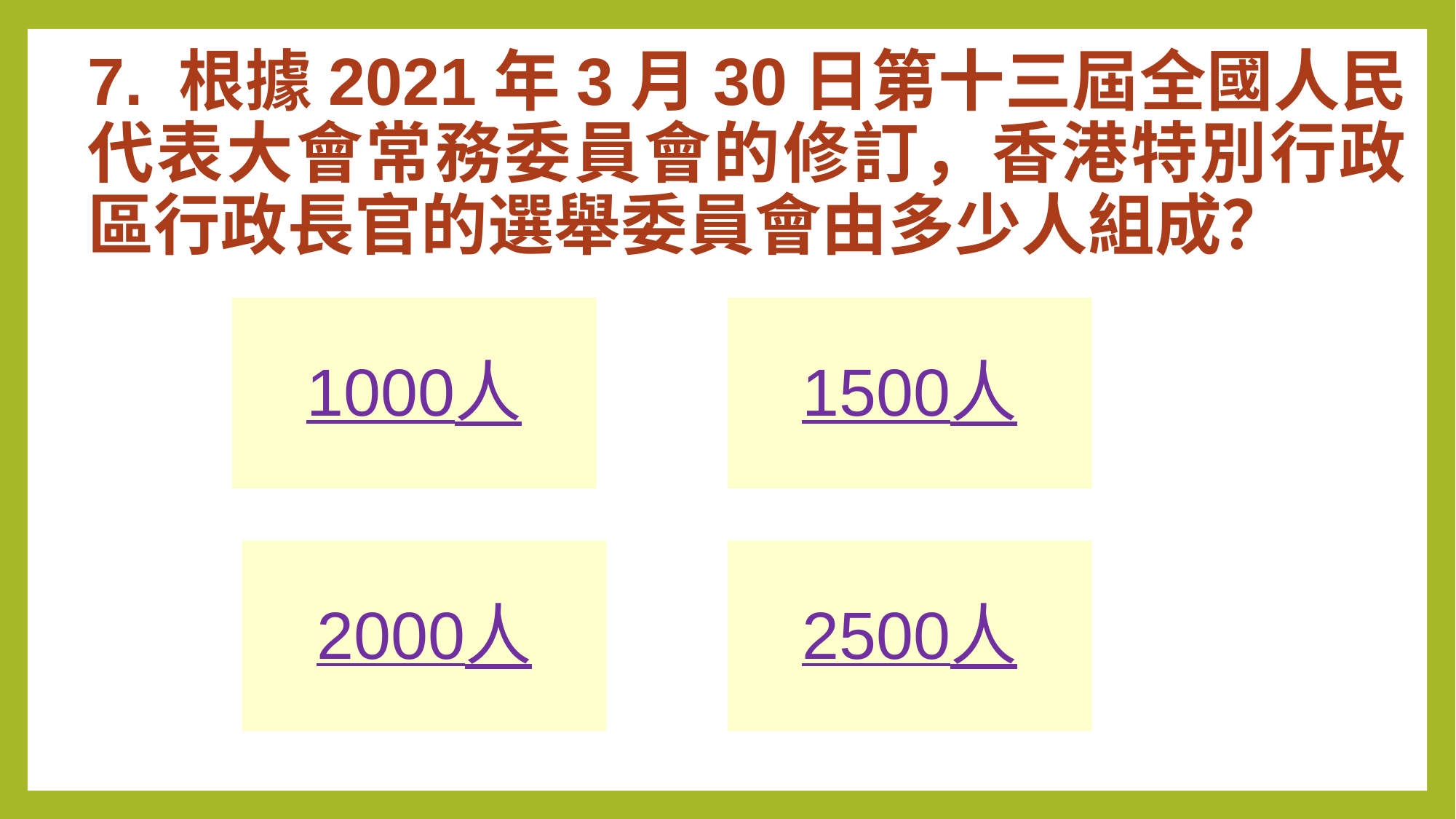

# 7. 根據2021年3月30日第十三屆全國人民代表大會常務委員會的修訂，香港特別行政區行政長官的選舉委員會由多少人組成？
1000人
1500人
2000人
2500人